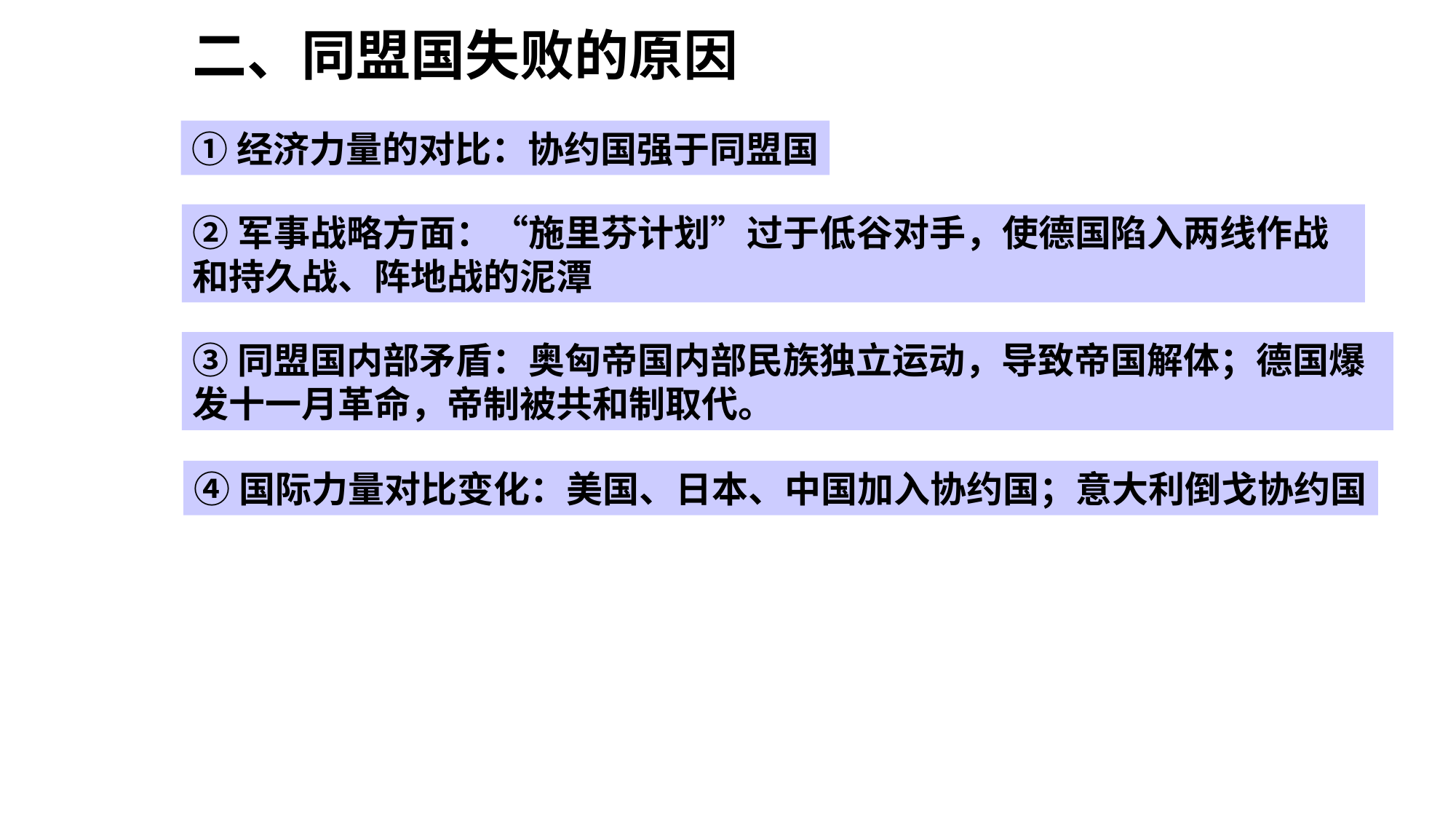

二、同盟国失败的原因
①经济力量的对比：协约国强于同盟国
②军事战略方面：“施里芬计划”过于低谷对手，使德国陷入两线作战和持久战、阵地战的泥潭
③同盟国内部矛盾：奥匈帝国内部民族独立运动，导致帝国解体；德国爆发十一月革命，帝制被共和制取代。
④国际力量对比变化：美国、日本、中国加入协约国；意大利倒戈协约国